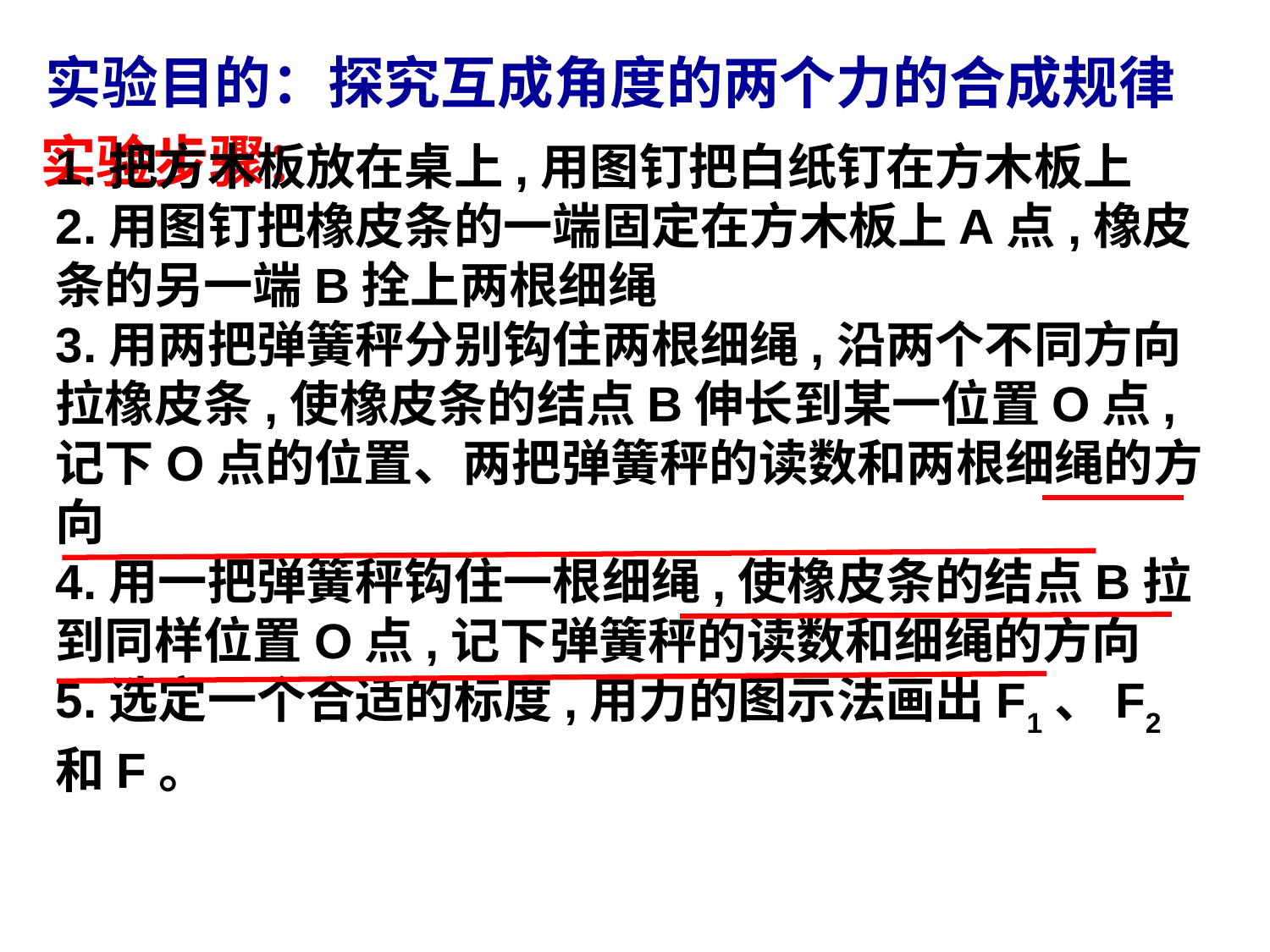

实验目的：探究互成角度的两个力的合成规律
实验步骤：
1.把方木板放在桌上,用图钉把白纸钉在方木板上
2.用图钉把橡皮条的一端固定在方木板上A点,橡皮条的另一端B拴上两根细绳
3.用两把弹簧秤分别钩住两根细绳,沿两个不同方向拉橡皮条,使橡皮条的结点B伸长到某一位置O点,记下O点的位置、两把弹簧秤的读数和两根细绳的方向
4.用一把弹簧秤钩住一根细绳,使橡皮条的结点B拉到同样位置O点,记下弹簧秤的读数和细绳的方向
5.选定一个合适的标度,用力的图示法画出F1、F2和F。